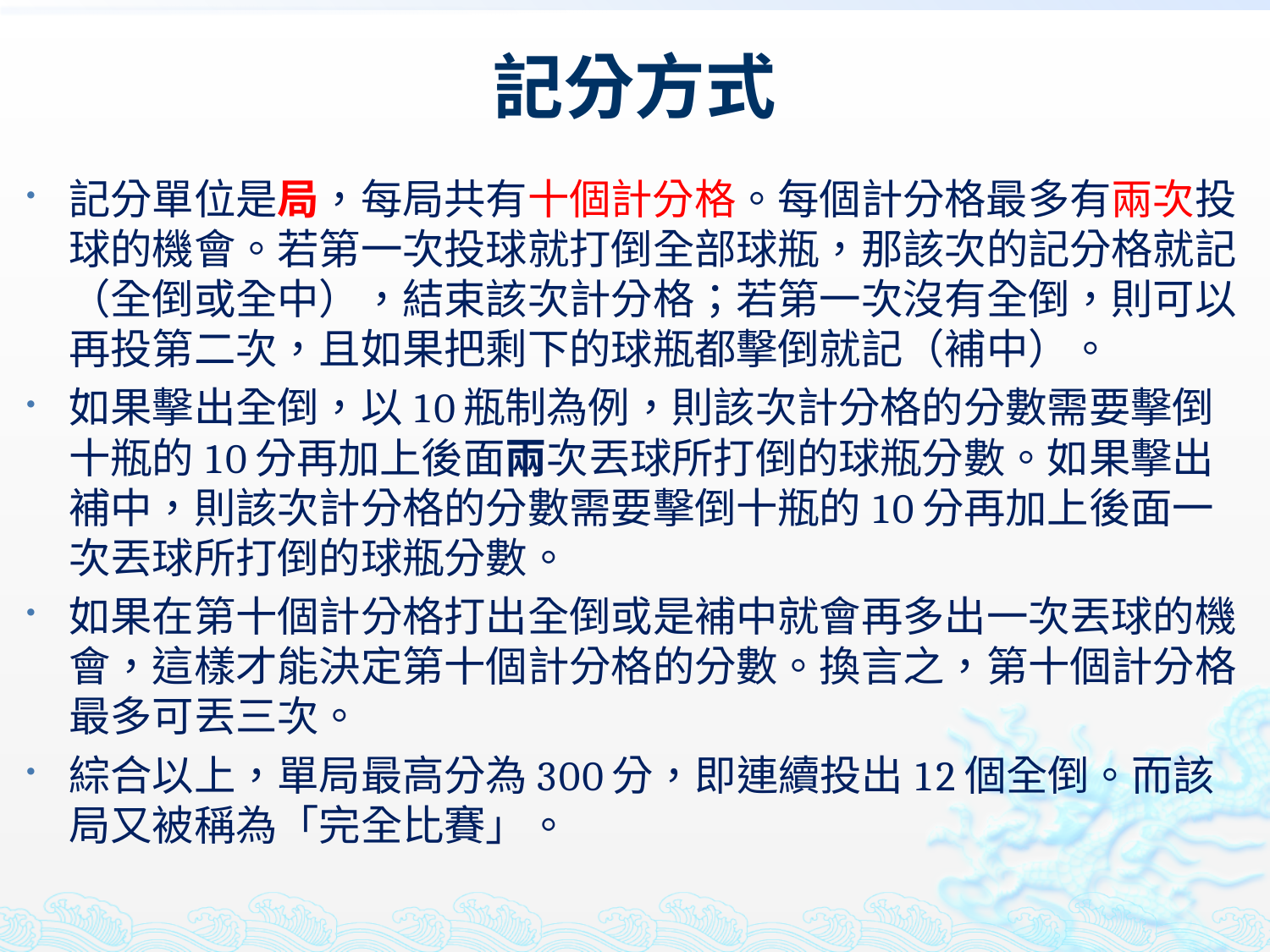

# 記分方式
記分單位是局，每局共有十個計分格。每個計分格最多有兩次投球的機會。若第一次投球就打倒全部球瓶，那該次的記分格就記（全倒或全中），結束該次計分格；若第一次沒有全倒，則可以再投第二次，且如果把剩下的球瓶都擊倒就記（補中）。
如果擊出全倒，以10瓶制為例，則該次計分格的分數需要擊倒十瓶的10分再加上後面兩次丟球所打倒的球瓶分數。如果擊出補中，則該次計分格的分數需要擊倒十瓶的10分再加上後面一次丟球所打倒的球瓶分數。
如果在第十個計分格打出全倒或是補中就會再多出一次丟球的機會，這樣才能決定第十個計分格的分數。換言之，第十個計分格最多可丟三次。
綜合以上，單局最高分為300分，即連續投出12個全倒。而該局又被稱為「完全比賽」。